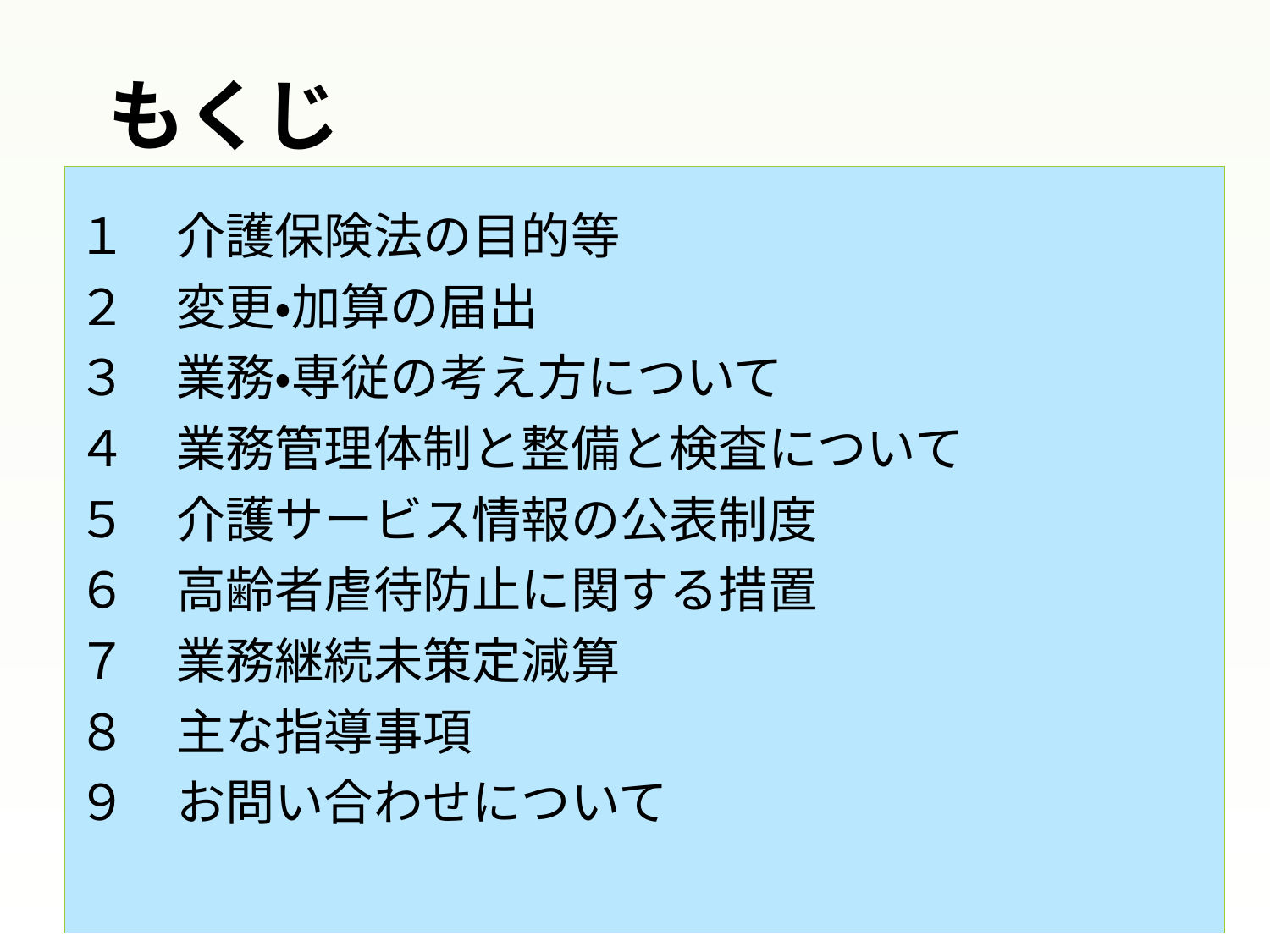

# もくじ
１　介護保険法の目的等
２　変更・加算の届出
３　業務・専従の考え方について
４　業務管理体制と整備と検査について
５　介護サービス情報の公表制度
６　高齢者虐待防止に関する措置
７　業務継続未策定減算
８　主な指導事項
９　お問い合わせについて

2